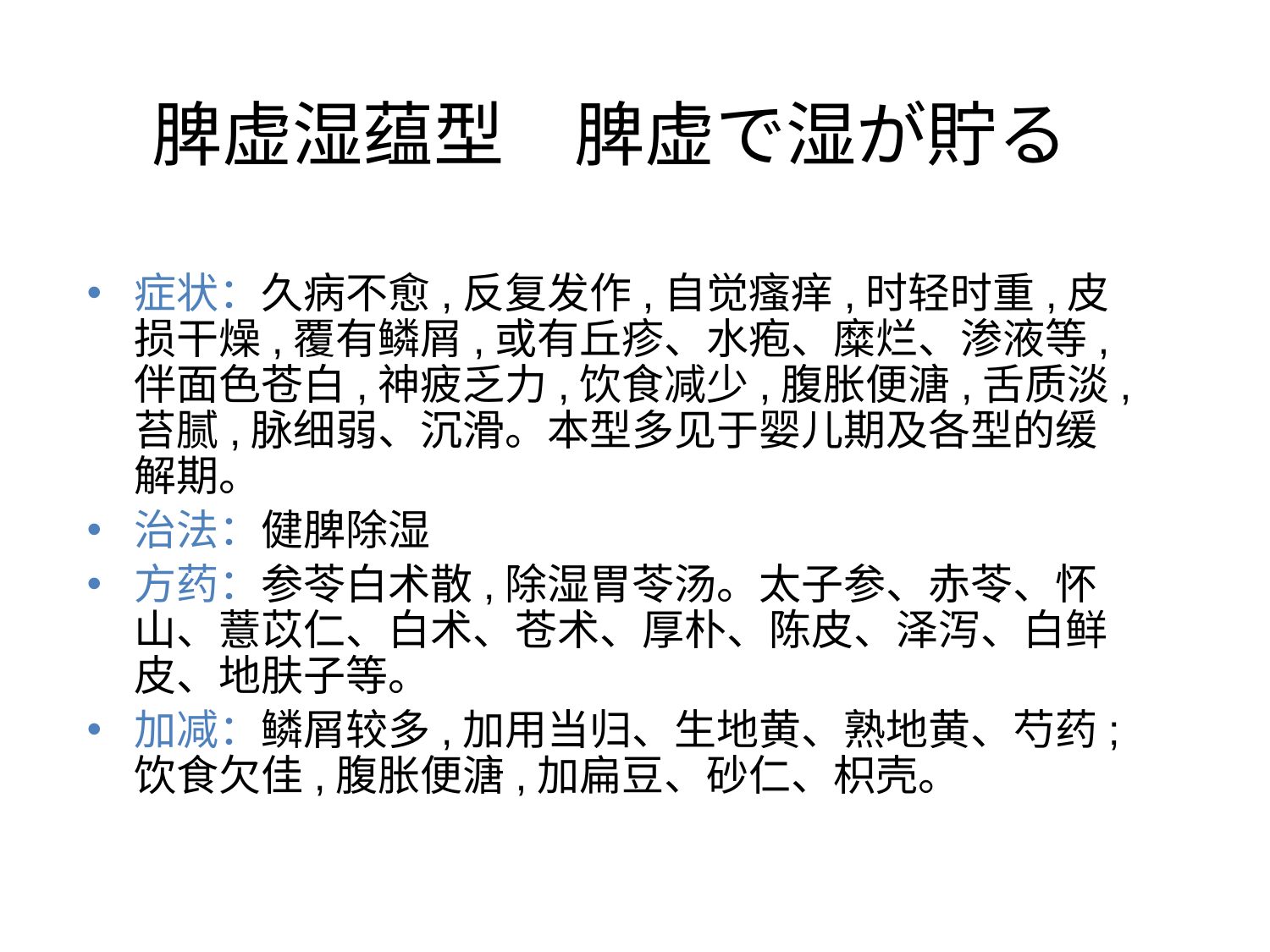

# 脾虚湿蕴型　脾虚で湿が貯る

症状：久病不愈,反复发作,自觉瘙痒,时轻时重,皮损干燥,覆有鳞屑,或有丘疹、水疱、糜烂、渗液等,伴面色苍白,神疲乏力,饮食减少,腹胀便溏,舌质淡,苔腻,脉细弱、沉滑。本型多见于婴儿期及各型的缓解期。
治法：健脾除湿
方药：参苓白术散,除湿胃苓汤。太子参、赤苓、怀山、薏苡仁、白术、苍术、厚朴、陈皮、泽泻、白鲜皮、地肤子等。
加减：鳞屑较多,加用当归、生地黄、熟地黄、芍药;饮食欠佳,腹胀便溏,加扁豆、砂仁、枳壳。